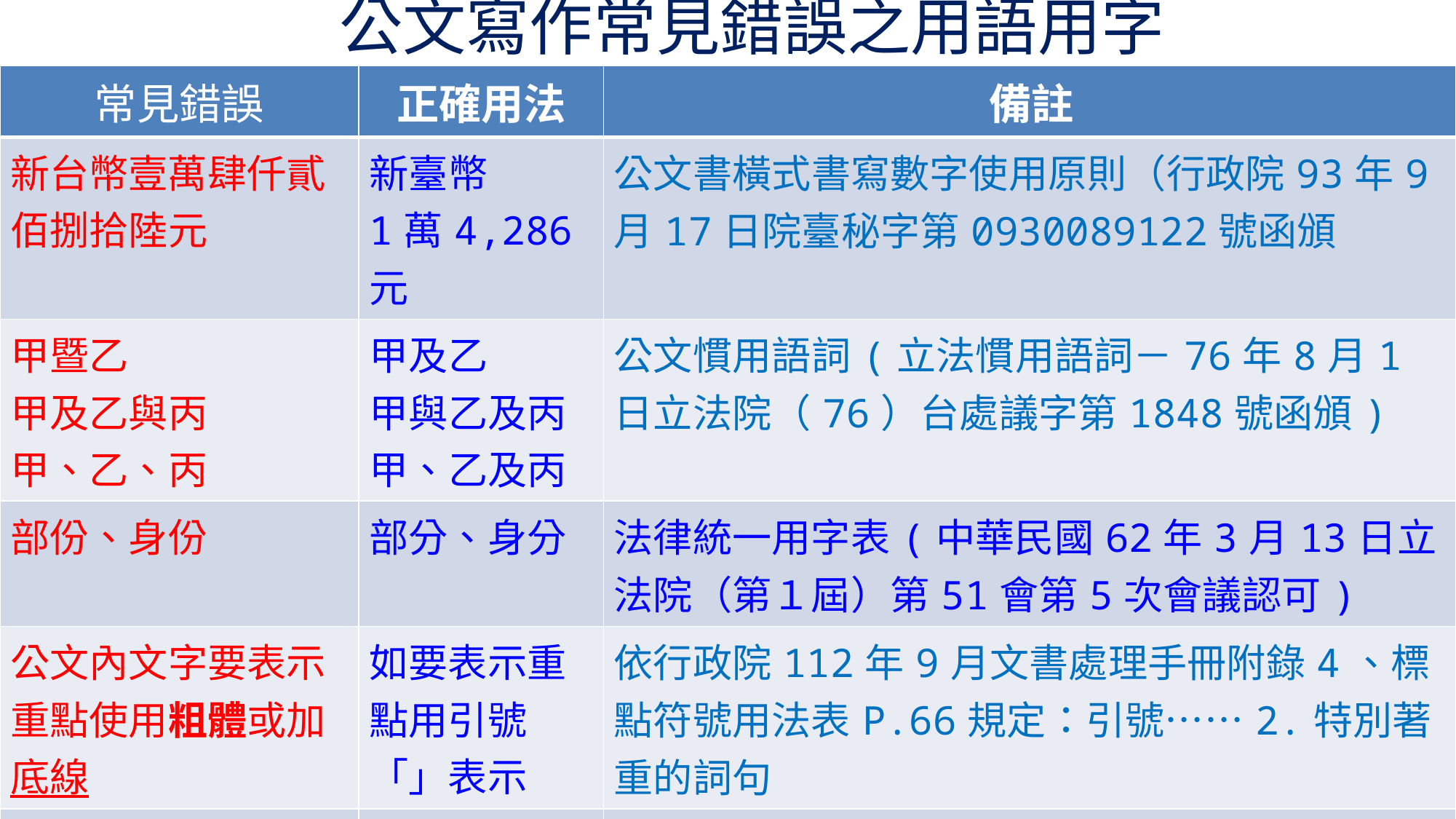

# 公文寫作常見錯誤之用語用字
| 常見錯誤 | 正確用法 | 備註 |
| --- | --- | --- |
| 新台幣壹萬肆仟貳佰捌拾陸元 | 新臺幣 1萬4,286元 | 公文書橫式書寫數字使用原則（行政院93年9月17日院臺秘字第0930089122號函頒 |
| 甲暨乙 甲及乙與丙 甲、乙、丙 | 甲及乙 甲與乙及丙 甲、乙及丙 | 公文慣用語詞(立法慣用語詞－76年8月1日立法院（76）台處議字第1848號函頒) |
| 部份、身份 | 部分、身分 | 法律統一用字表(中華民國62年3月13日立法院（第１屆）第51會第5次會議認可) |
| 公文內文字要表示重點使用粗體或加底線 | 如要表示重點用引號「」表示 | 依行政院112年9月文書處理手冊附錄4、標點符號用法表P.66規定：引號……2.特別著重的詞句 |
| 誤用雙夾註號(()) 誤用雙引『「」』 誤用刪節號… | 夾引(「」) 雙引「『』」 刪節號…… | 行政院112年9月文書處理手冊附錄4、標點符號用法表P.66 |